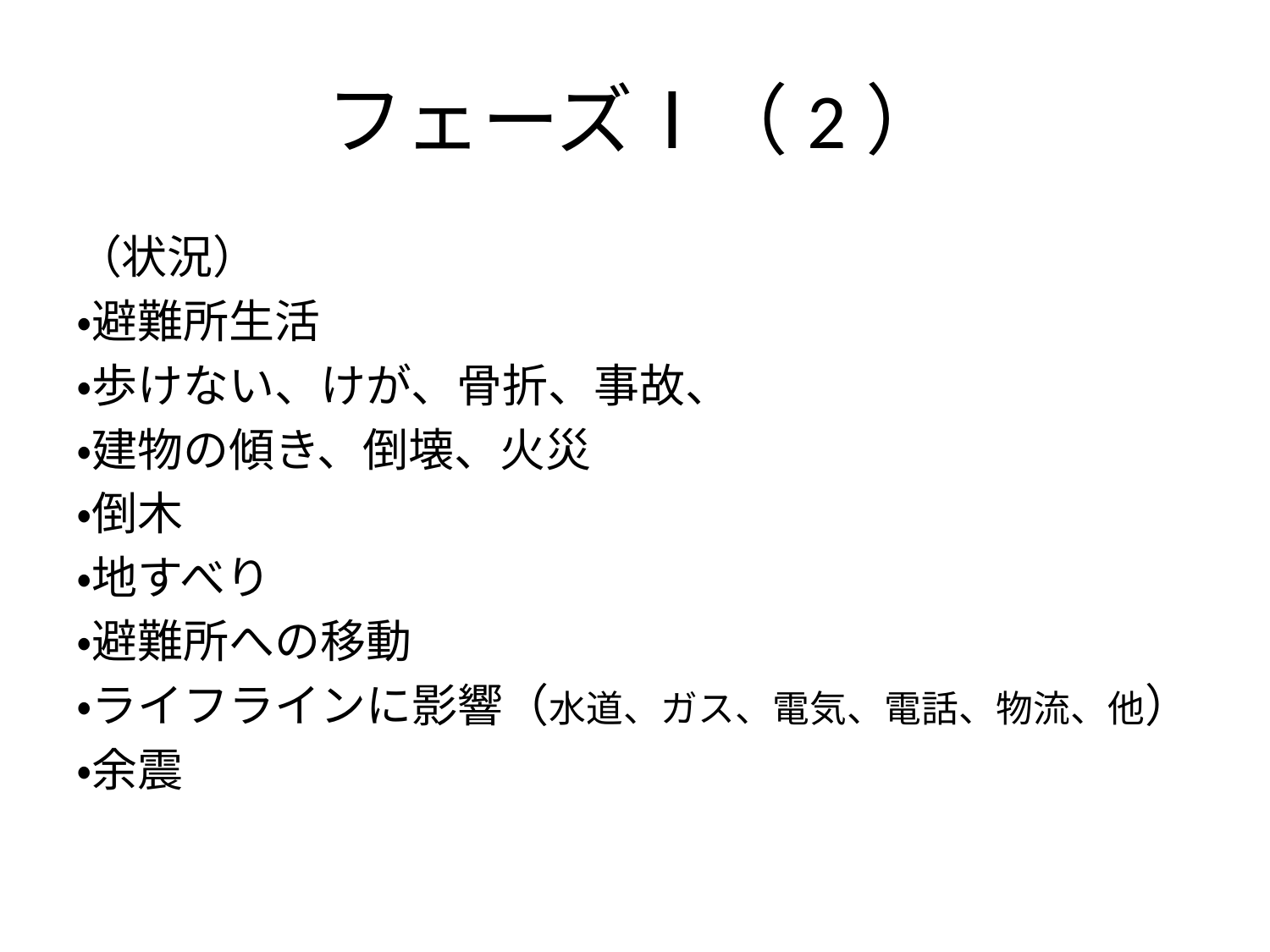

# フェーズⅠ（2）
（状況）
・避難所生活
・歩けない、けが、骨折、事故、
・建物の傾き、倒壊、火災
・倒木
・地すべり
・避難所への移動
・ライフラインに影響（水道、ガス、電気、電話、物流、他）
・余震